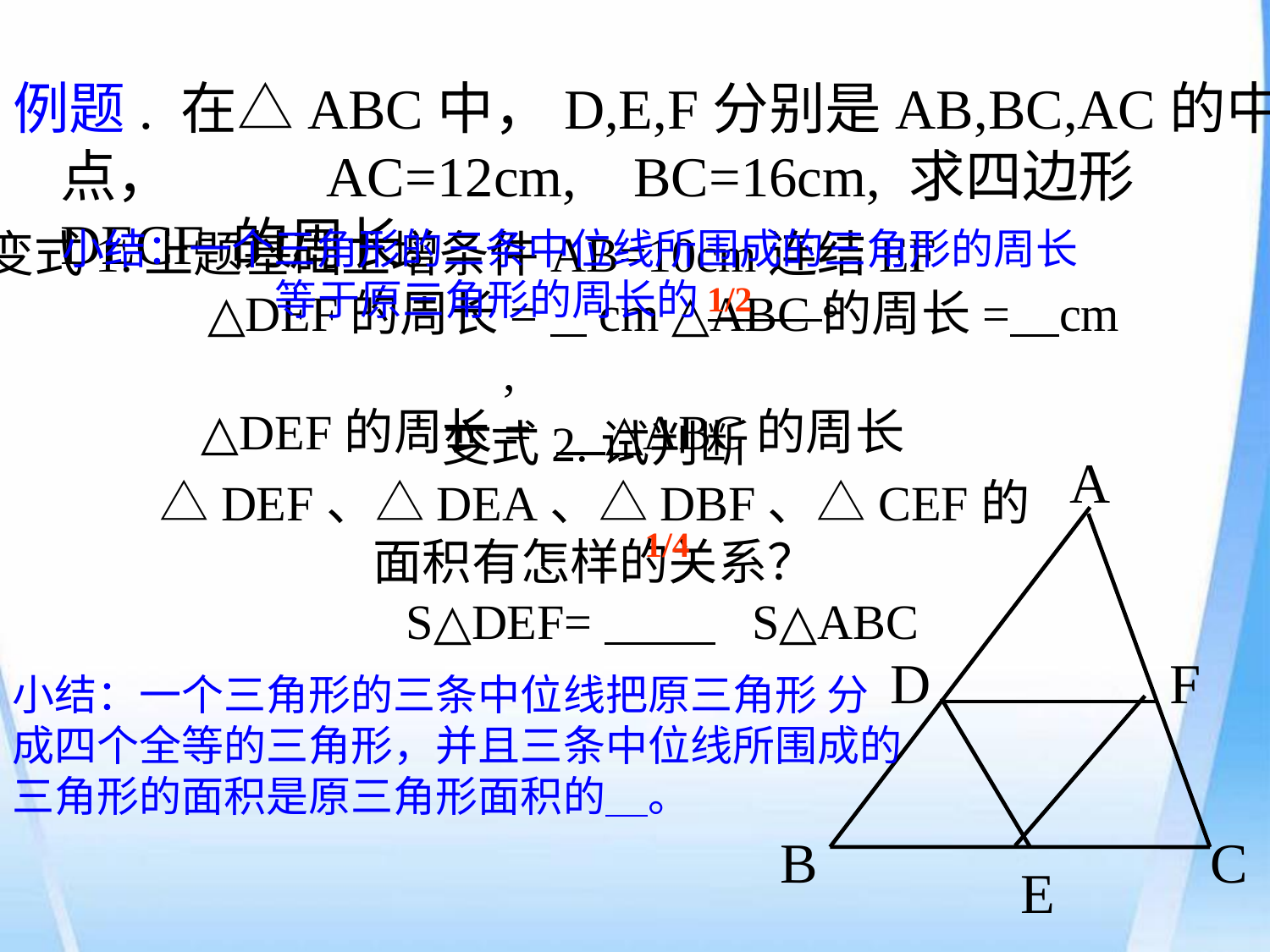

例题. 在△ABC中，D,E,F分别是AB,BC,AC的中点，           AC=12cm,    BC=16cm, 求四边形DECF 的周长。
变式1.上题基础上增条件AB=10cm连结EF
                         △DEF的周长=     cm △ABC的周长=    cm ,
       △DEF的周长=      △ABC的周长

小结：一个三角形的三条中位线所围成的三角形的周长
等于原三角形的周长的             。

1/2

变式2.试判断△DEF、△DEA、△DBF、△CEF的
面积有怎样的关系？
           S△DEF=             S△ABC

A

D
F
B
C
E
1/4

小结：一个三角形的三条中位线把原三角形 分  成四个全等的三角形，并且三条中位线所围成的三角形的面积是原三角形面积的＿。